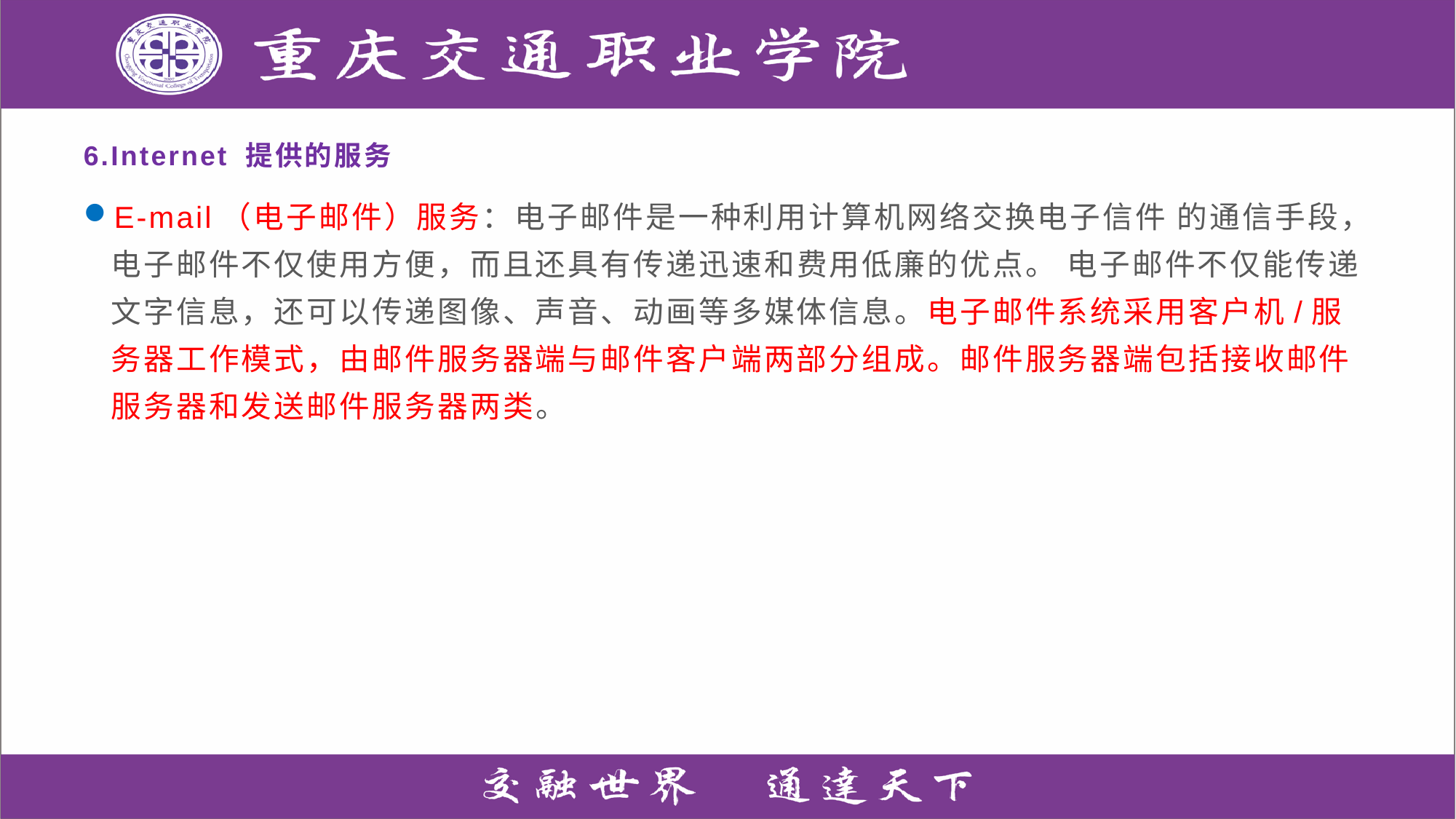

6.Internet 提供的服务
E-mail（电子邮件）服务：电子邮件是一种利用计算机网络交换电子信件 的通信手段，电子邮件不仅使用方便，而且还具有传递迅速和费用低廉的优点。 电子邮件不仅能传递文字信息，还可以传递图像、声音、动画等多媒体信息。电子邮件系统采用客户机/服务器工作模式，由邮件服务器端与邮件客户端两部分组成。邮件服务器端包括接收邮件服务器和发送邮件服务器两类。